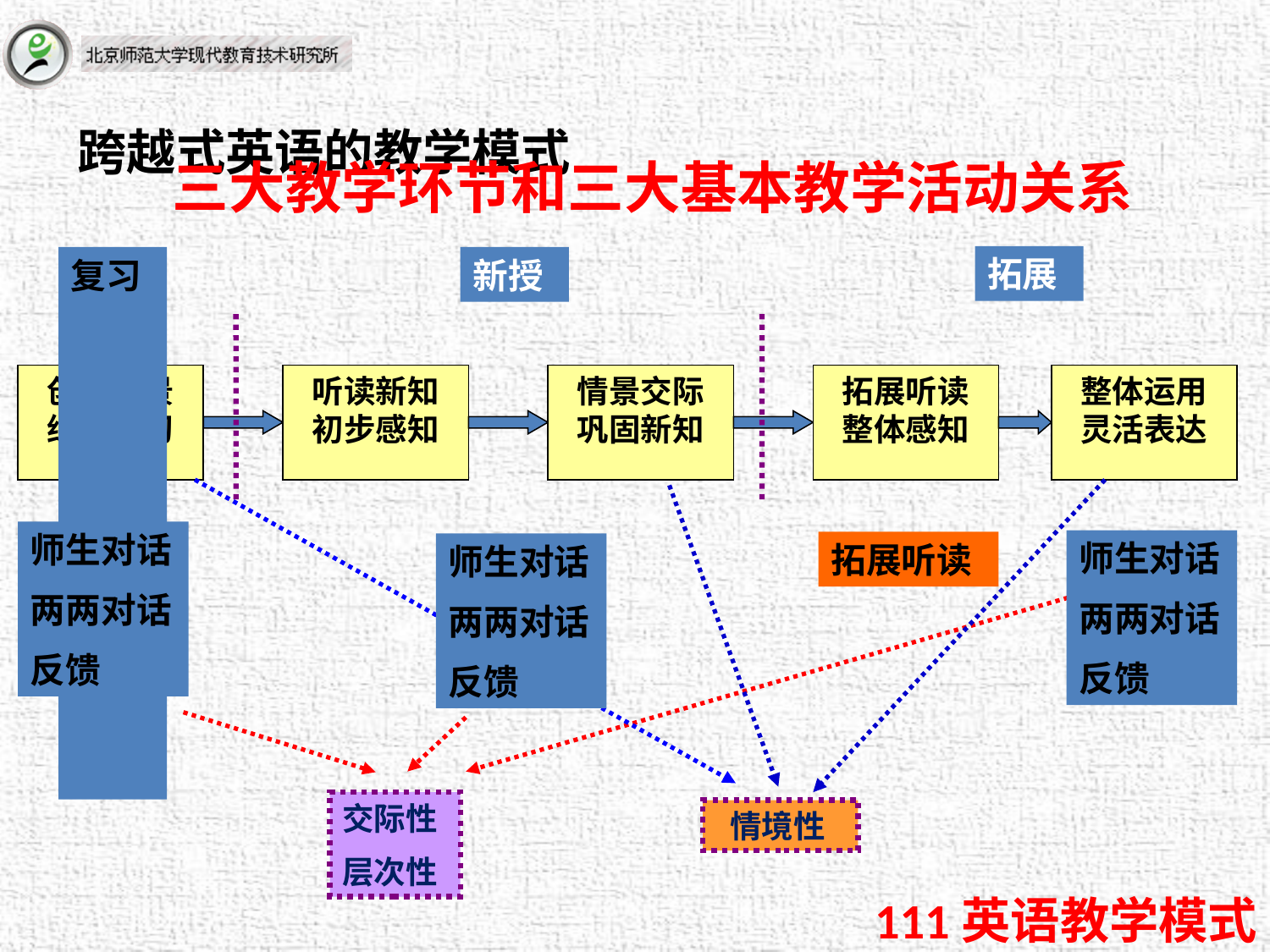

# 跨越式英语的教学模式
三大教学环节和三大基本教学活动关系
拓展
复习
新授

创设情景
综合复习

听读新知
初步感知
情景交际
巩固新知
拓展听读
整体感知
整体运用
灵活表达

师生对话
两两对话
反馈
师生对话
两两对话
反馈
拓展听读
师生对话
两两对话
反馈

交际性
层次性
 情境性
111英语教学模式